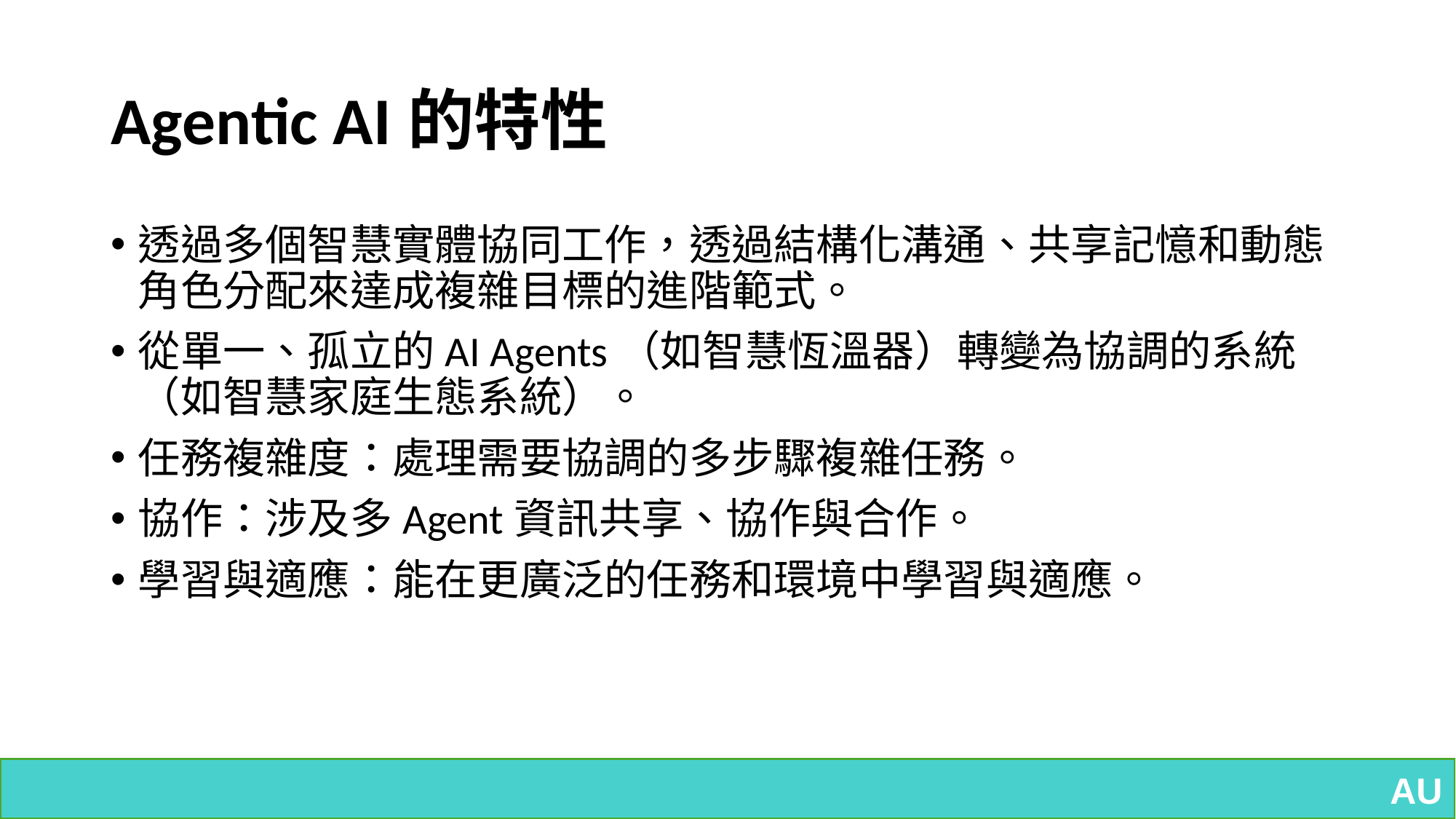

# Agentic AI的特性
透過多個智慧實體協同工作，透過結構化溝通、共享記憶和動態角色分配來達成複雜目標的進階範式。
從單一、孤立的AI Agents（如智慧恆溫器）轉變為協調的系統（如智慧家庭生態系統）。
任務複雜度：處理需要協調的多步驟複雜任務。
協作：涉及多Agent資訊共享、協作與合作。
學習與適應：能在更廣泛的任務和環境中學習與適應。